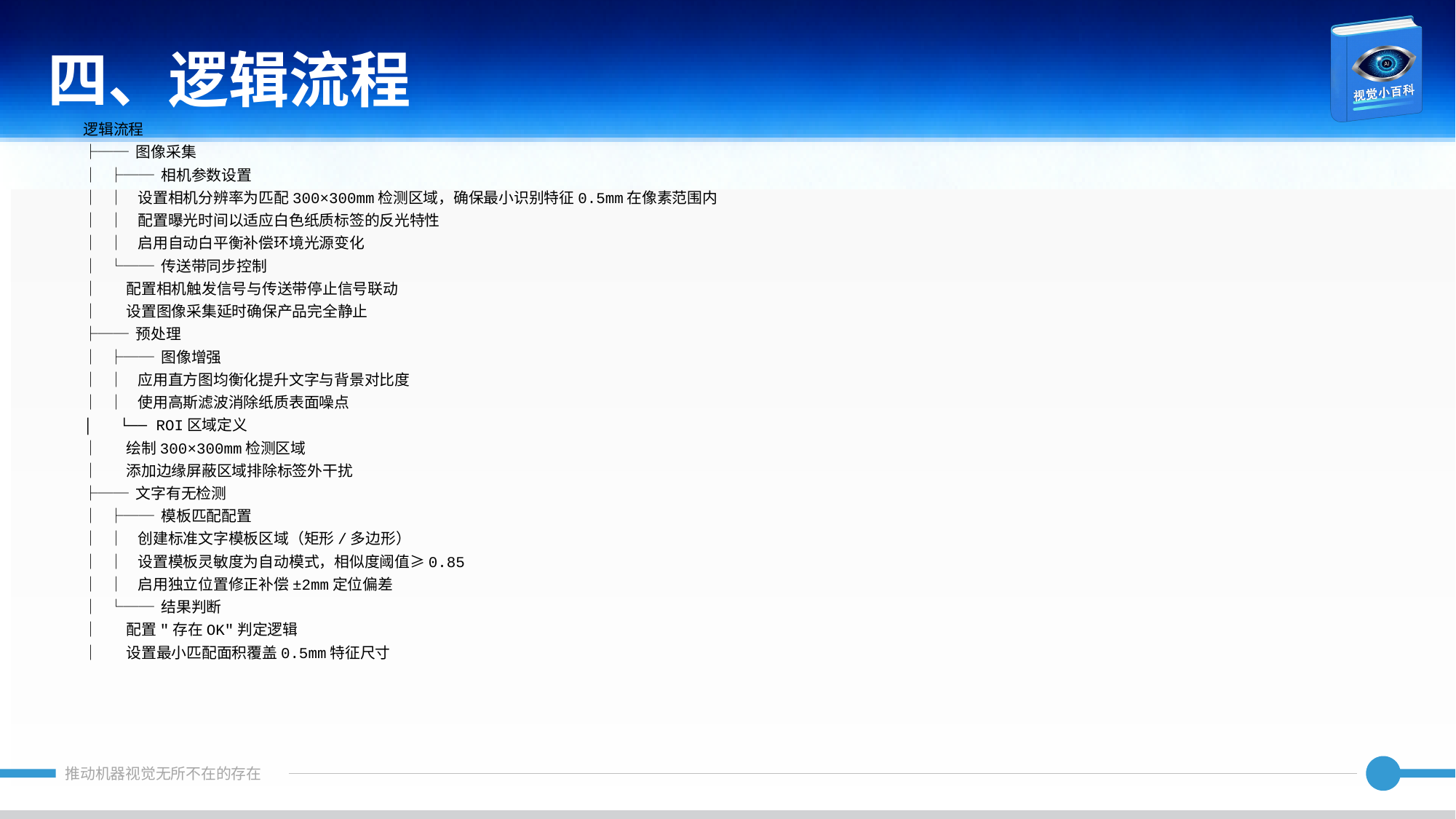

四、逻辑流程

逻辑流程
├── 图像采集
│   ├── 相机参数设置
│   │   设置相机分辨率为匹配300×300mm检测区域，确保最小识别特征0.5mm在像素范围内
│   │   配置曝光时间以适应白色纸质标签的反光特性
│   │   启用自动白平衡补偿环境光源变化
│   └── 传送带同步控制
│       配置相机触发信号与传送带停止信号联动
│       设置图像采集延时确保产品完全静止
├── 预处理
│   ├── 图像增强
│   │   应用直方图均衡化提升文字与背景对比度
│   │   使用高斯滤波消除纸质表面噪点
│   └── ROI区域定义
│       绘制300×300mm检测区域
│       添加边缘屏蔽区域排除标签外干扰
├── 文字有无检测
│   ├── 模板匹配配置
│   │   创建标准文字模板区域（矩形/多边形）
│   │   设置模板灵敏度为自动模式，相似度阈值≥0.85
│   │   启用独立位置修正补偿±2mm定位偏差
│   └── 结果判断
│       配置"存在OK"判定逻辑
│       设置最小匹配面积覆盖0.5mm特征尺寸
8